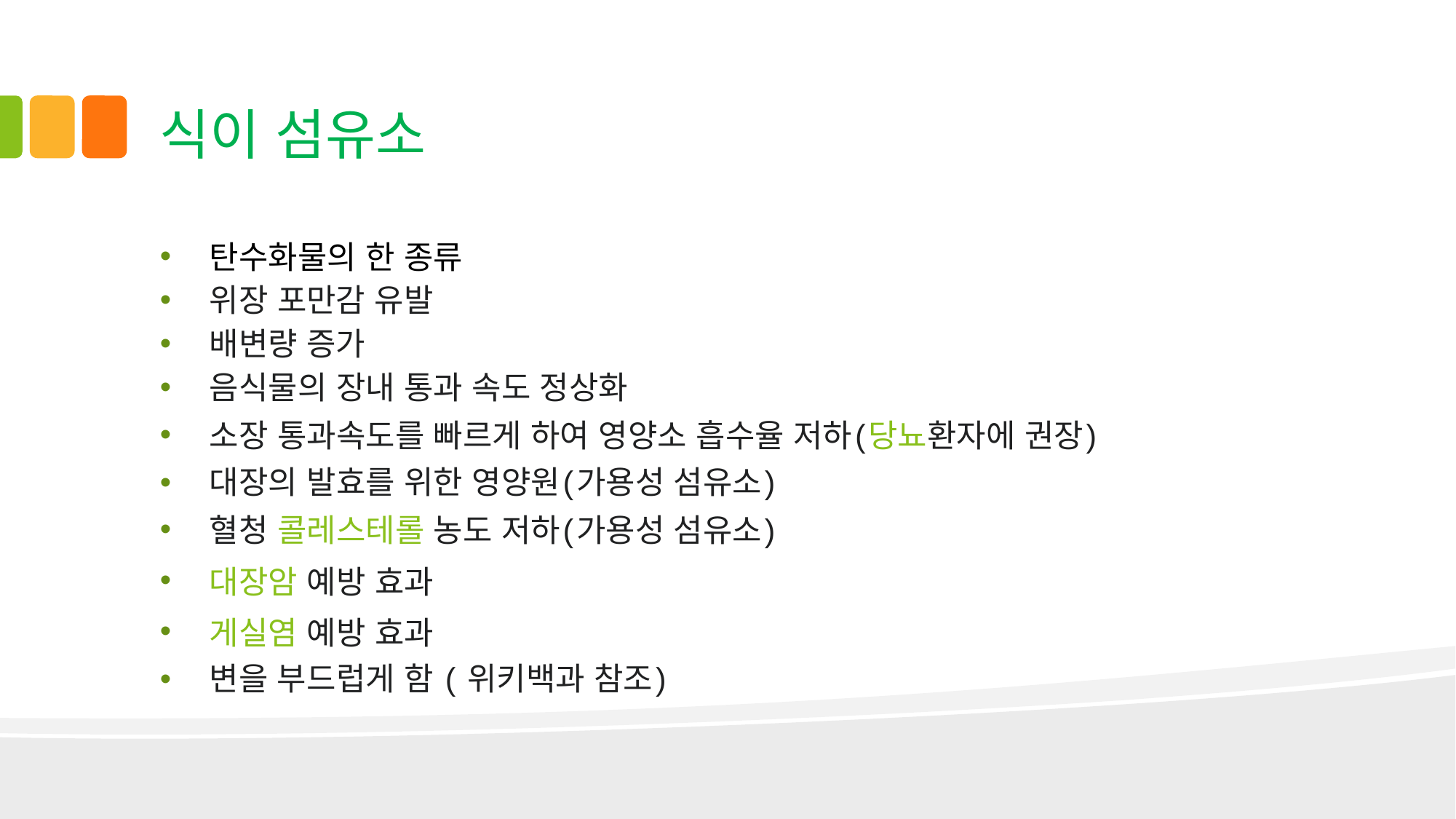

# 식이 섬유소
탄수화물의 한 종류
위장 포만감 유발
배변량 증가
음식물의 장내 통과 속도 정상화
소장 통과속도를 빠르게 하여 영양소 흡수율 저하(당뇨환자에 권장)
대장의 발효를 위한 영양원(가용성 섬유소)
혈청 콜레스테롤 농도 저하(가용성 섬유소)
대장암 예방 효과
게실염 예방 효과
변을 부드럽게 함 ( 위키백과 참조)